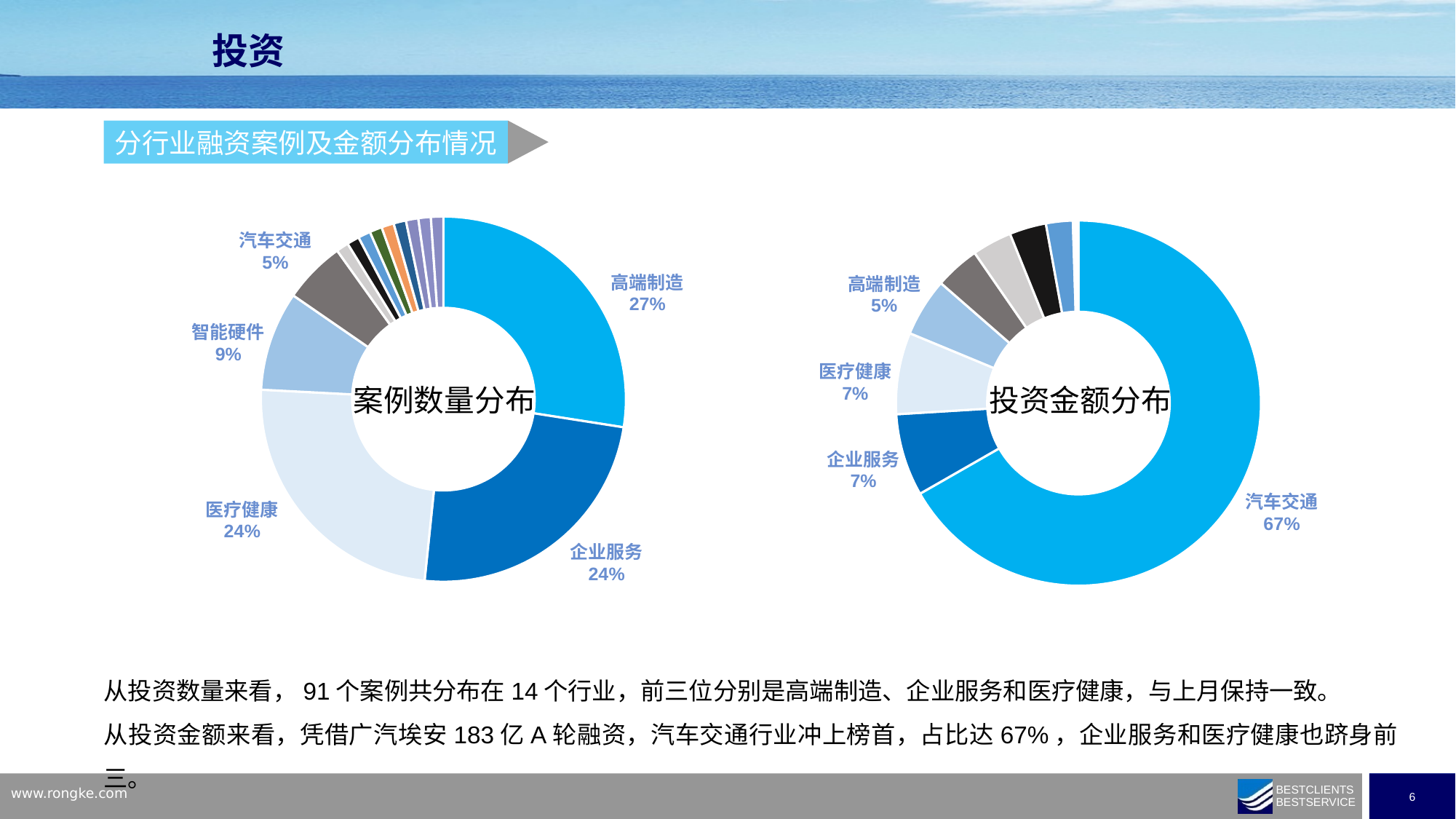

### Chart

| Category |  |
|---|---|
| 高端制造 | 25.0 |
| 企业服务 | 22.0 |
| 医疗健康 | 22.0 |
| 智能硬件 | 8.0 |
| 汽车交通 | 5.0 |
| 本地生活 | 1.0 |
| 传统产业 | 1.0 |
| 电子商务 | 1.0 |
| 教育培训 | 1.0 |
| 金融服务 | 1.0 |
| 旅游 | 1.0 |
| 农业 | 1.0 |
| 文化传媒 | 1.0 |
| 物流 | 1.0 |
投资

### Chart

| Category |  |
|---|---|
| 汽车交通 | 205.04 |
| 企业服务 | 22.4 |
| 医疗健康 | 22.189999999999998 |
| 高端制造 | 15.854 |
| 物流 | 12.17 |
| 智能硬件 | 10.8 |
| 农业 | 10.0 |
| 金融服务 | 7.3 |
| 传统产业 | 0.6 |
| 教育培训 | 0.5 |
| 本地生活 | 0.3 |
| 电子商务 | 0.1 |
| 旅游 | None |
| 文化传媒 | None |
分行业融资案例及金额分布情况

案例数量分布
投资金额分布
从投资数量来看，91个案例共分布在14个行业，前三位分别是高端制造、企业服务和医疗健康，与上月保持一致。
从投资金额来看，凭借广汽埃安183亿A轮融资，汽车交通行业冲上榜首，占比达67%，企业服务和医疗健康也跻身前三。